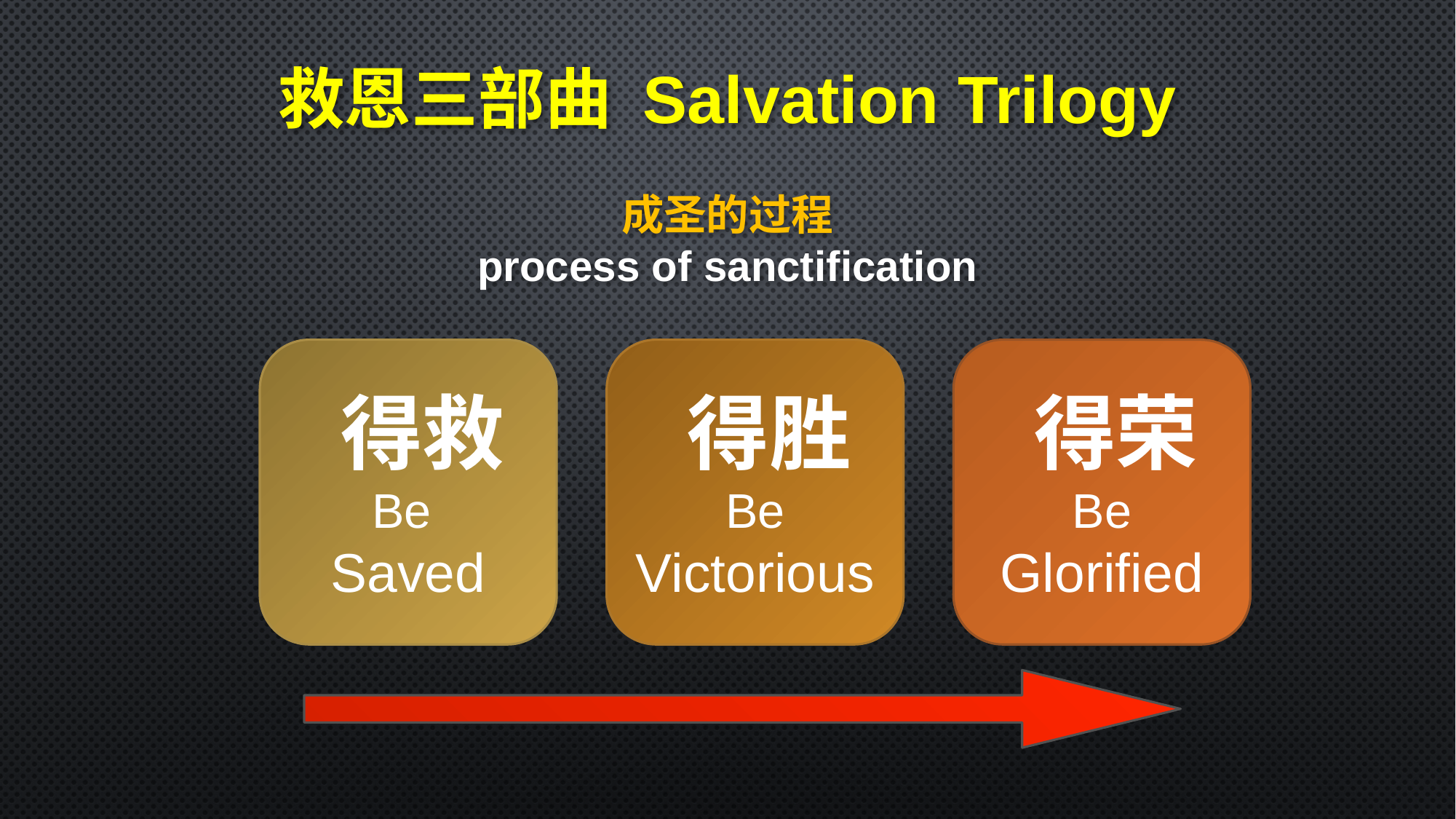

救恩三部曲 Salvation Trilogy

成圣的过程
process of sanctification
 得救
Be
Saved
 得胜
Be Victorious
 得荣
Be Glorified